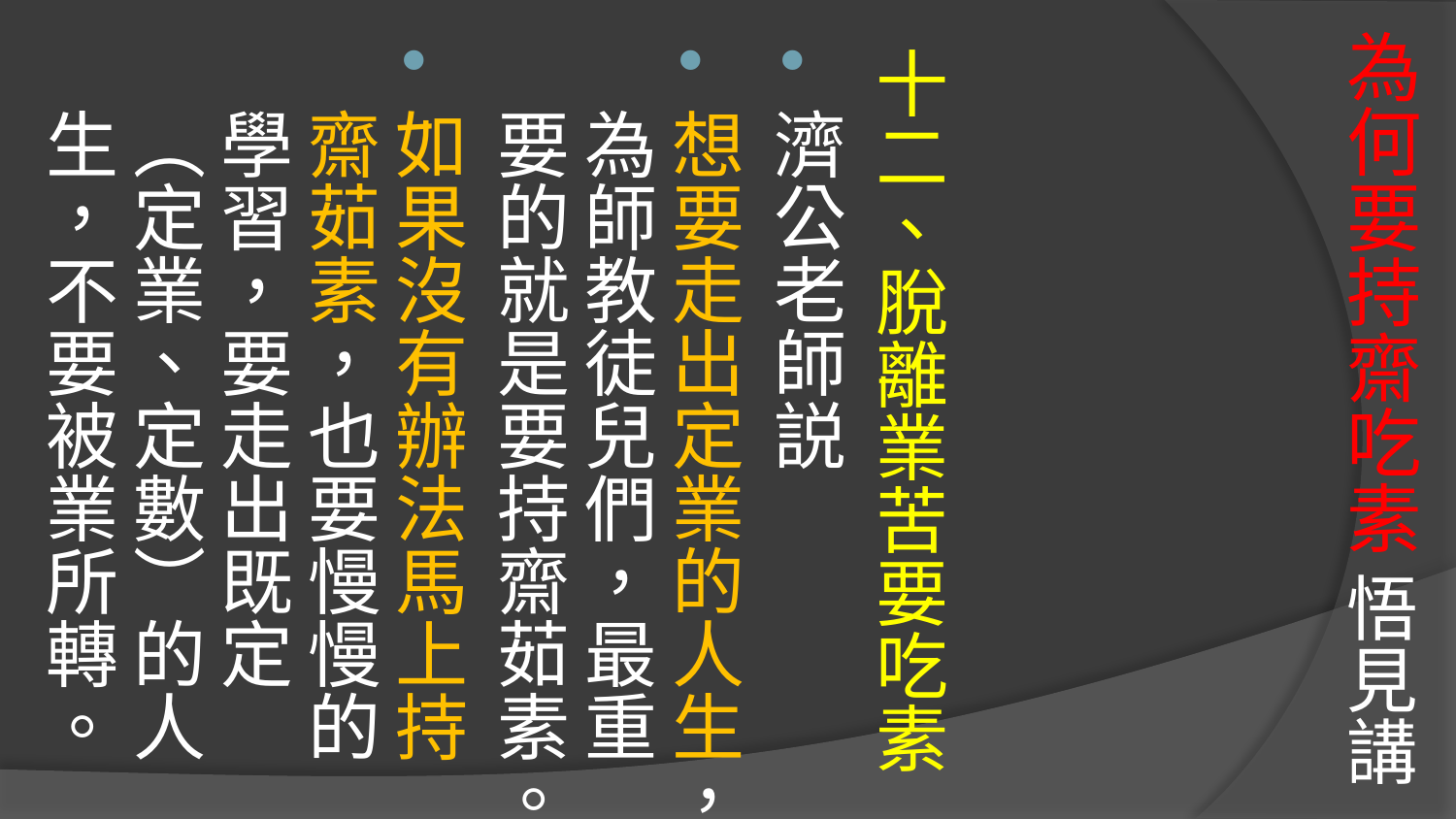

# 為何要持齋吃素 悟見講
十二、脫離業苦要吃素
濟公老師説
想要走出定業的人生，為師教徒兒們，最重要的就是要持齋茹素。
如果沒有辦法馬上持齋茹素，也要慢慢的學習，要走出既定（定業、定數）的人生，不要被業所轉。